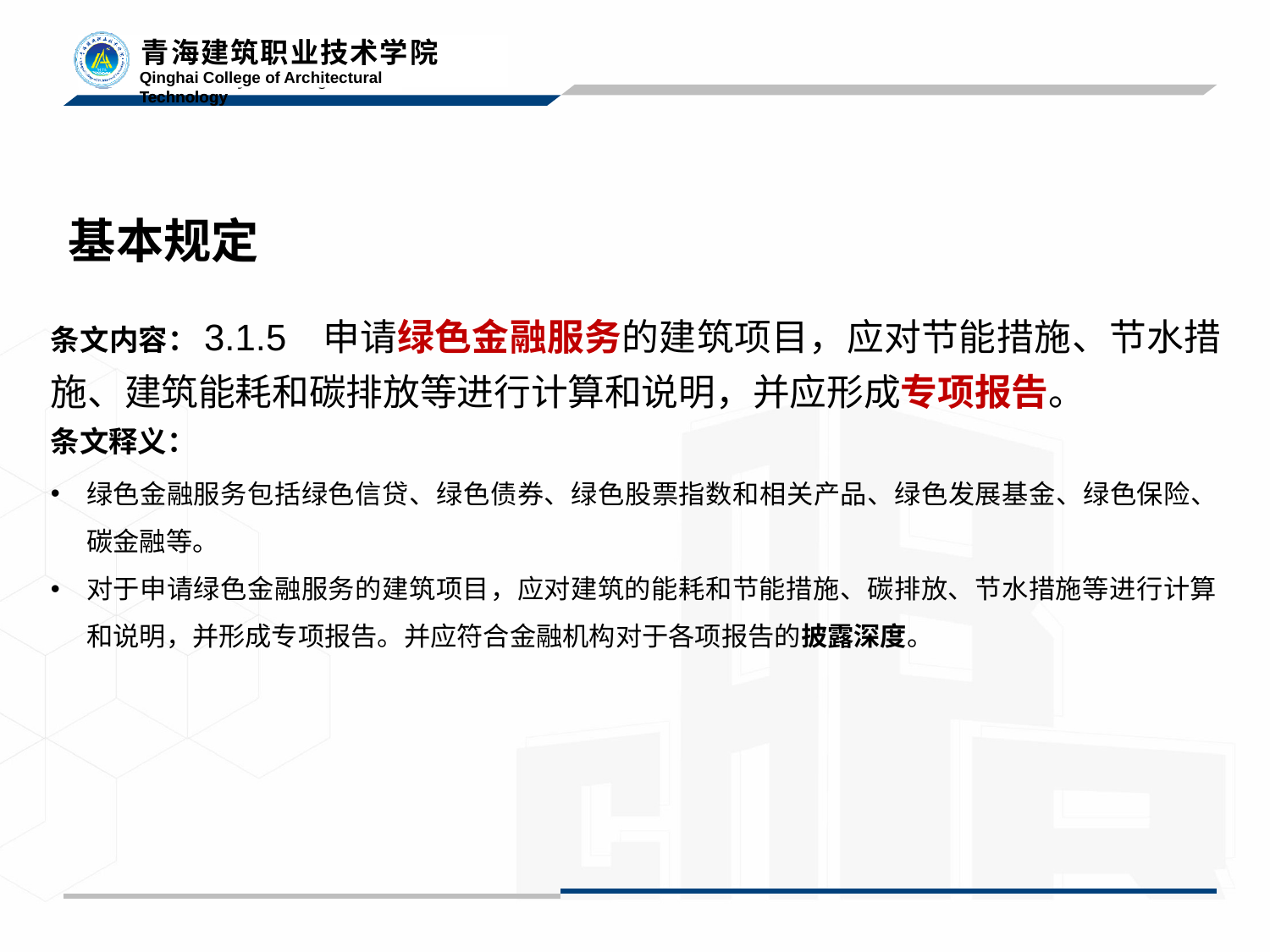

# 基本规定
条文内容：3.1.5	申请绿色金融服务的建筑项目，应对节能措施、节水措
施、建筑能耗和碳排放等进行计算和说明，并应形成专项报告。
条文释义：
绿色金融服务包括绿色信贷、绿色债券、绿色股票指数和相关产品、绿色发展基金、绿色保险、 碳金融等。
对于申请绿色金融服务的建筑项目，应对建筑的能耗和节能措施、碳排放、节水措施等进行计算 和说明，并形成专项报告。并应符合金融机构对于各项报告的披露深度。